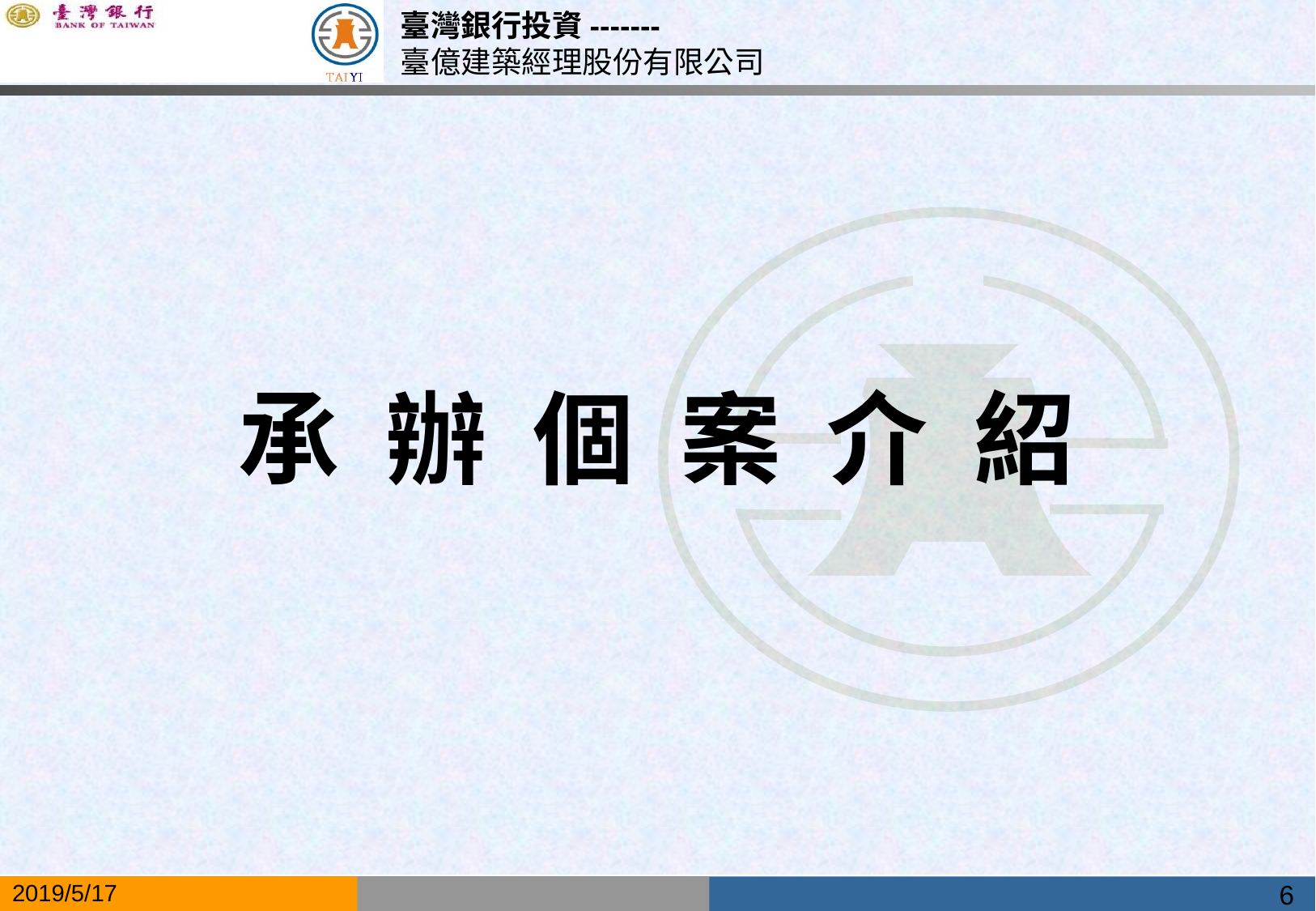

# 承  辦  個  案  介  紹
6
2019/5/17